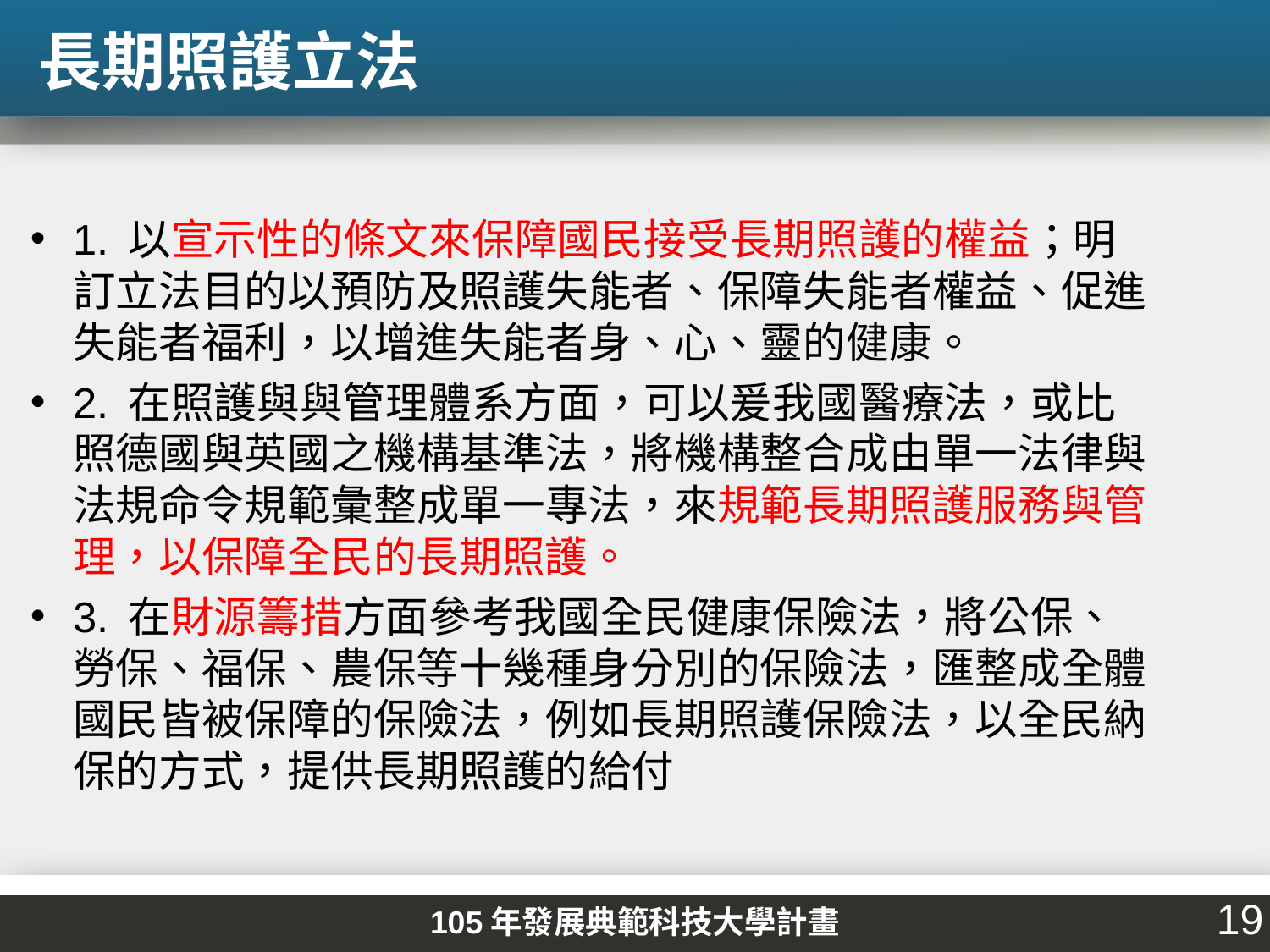

長期照護立法
1. 以宣示性的條文來保障國民接受長期照護的權益；明訂立法目的以預防及照護失能者、保障失能者權益、促進失能者福利，以增進失能者身、心、靈的健康。
2. 在照護與與管理體系方面，可以爰我國醫療法，或比照德國與英國之機構基準法，將機構整合成由單一法律與法規命令規範彙整成單一專法，來規範長期照護服務與管理，以保障全民的長期照護。
3. 在財源籌措方面參考我國全民健康保險法，將公保、勞保、福保、農保等十幾種身分別的保險法，匯整成全體國民皆被保障的保險法，例如長期照護保險法，以全民納保的方式，提供長期照護的給付